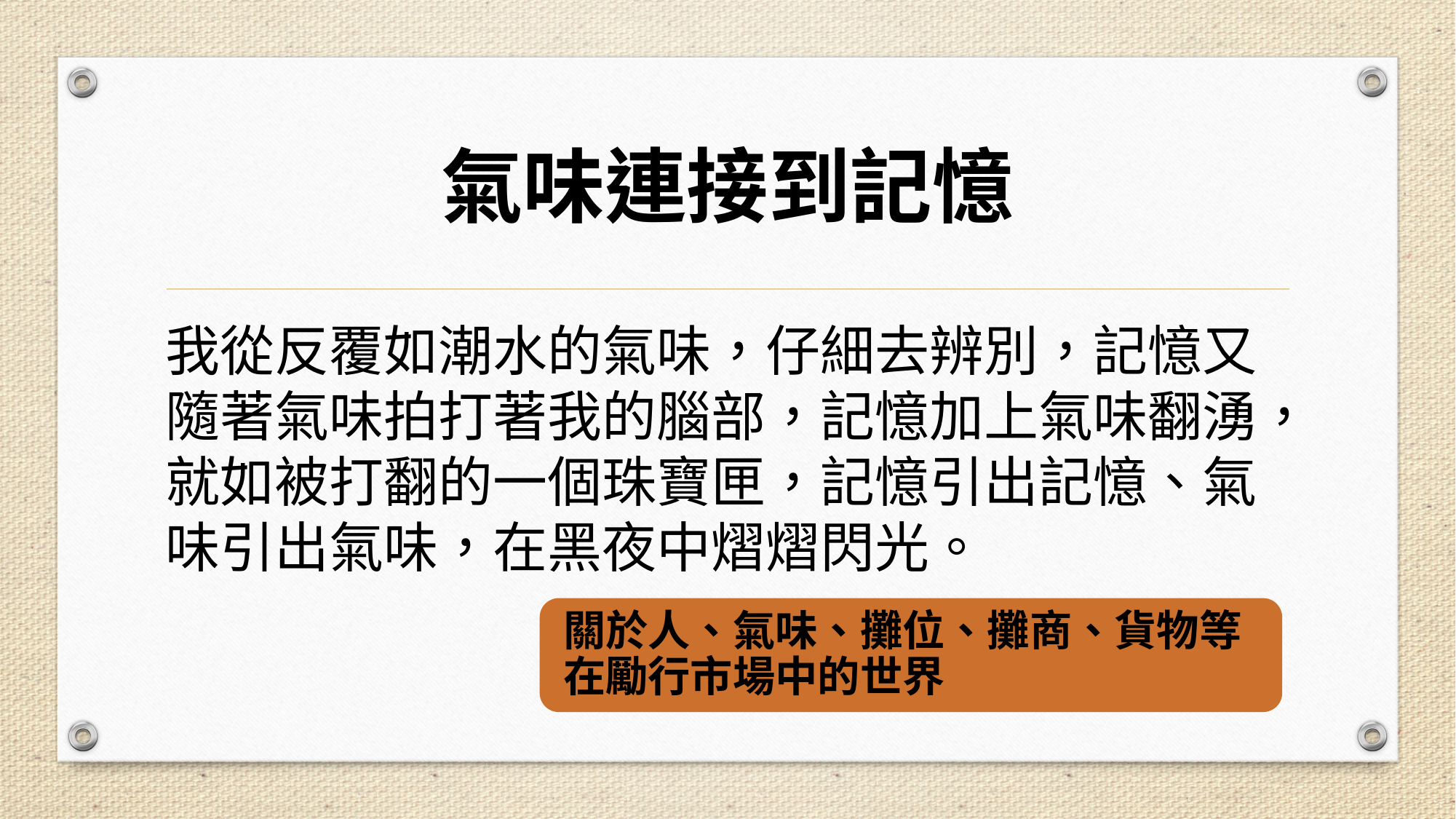

氣味連接到記憶
我從反覆如潮水的氣味，仔細去辨別，記憶又隨著氣味拍打著我的腦部，記憶加上氣味翻湧，就如被打翻的一個珠寶匣，記憶引出記憶、氣味引出氣味，在黑夜中熠熠閃光。
關於人、氣味、攤位、攤商、貨物等在勵行市場中的世界